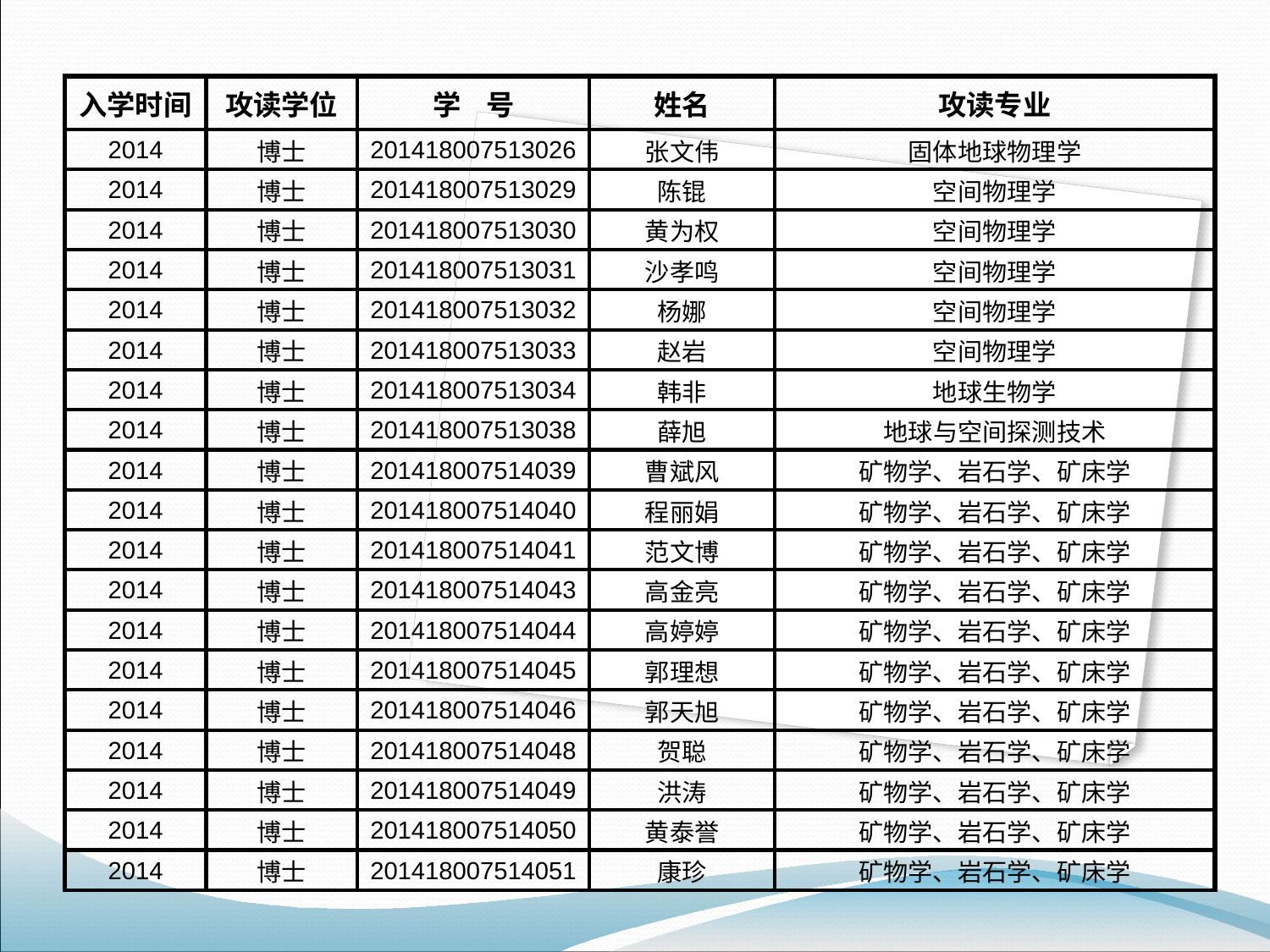

| 入学时间 | 攻读学位 | 学 号 | 姓名 | 攻读专业 |
| --- | --- | --- | --- | --- |
| 2014 | 博士 | 201418007513026 | 张文伟 | 固体地球物理学 |
| 2014 | 博士 | 201418007513029 | 陈锟 | 空间物理学 |
| 2014 | 博士 | 201418007513030 | 黄为权 | 空间物理学 |
| 2014 | 博士 | 201418007513031 | 沙孝鸣 | 空间物理学 |
| 2014 | 博士 | 201418007513032 | 杨娜 | 空间物理学 |
| 2014 | 博士 | 201418007513033 | 赵岩 | 空间物理学 |
| 2014 | 博士 | 201418007513034 | 韩非 | 地球生物学 |
| 2014 | 博士 | 201418007513038 | 薛旭 | 地球与空间探测技术 |
| 2014 | 博士 | 201418007514039 | 曹斌风 | 矿物学、岩石学、矿床学 |
| 2014 | 博士 | 201418007514040 | 程丽娟 | 矿物学、岩石学、矿床学 |
| 2014 | 博士 | 201418007514041 | 范文博 | 矿物学、岩石学、矿床学 |
| 2014 | 博士 | 201418007514043 | 高金亮 | 矿物学、岩石学、矿床学 |
| 2014 | 博士 | 201418007514044 | 高婷婷 | 矿物学、岩石学、矿床学 |
| 2014 | 博士 | 201418007514045 | 郭理想 | 矿物学、岩石学、矿床学 |
| 2014 | 博士 | 201418007514046 | 郭天旭 | 矿物学、岩石学、矿床学 |
| 2014 | 博士 | 201418007514048 | 贺聪 | 矿物学、岩石学、矿床学 |
| 2014 | 博士 | 201418007514049 | 洪涛 | 矿物学、岩石学、矿床学 |
| 2014 | 博士 | 201418007514050 | 黄泰誉 | 矿物学、岩石学、矿床学 |
| 2014 | 博士 | 201418007514051 | 康珍 | 矿物学、岩石学、矿床学 |